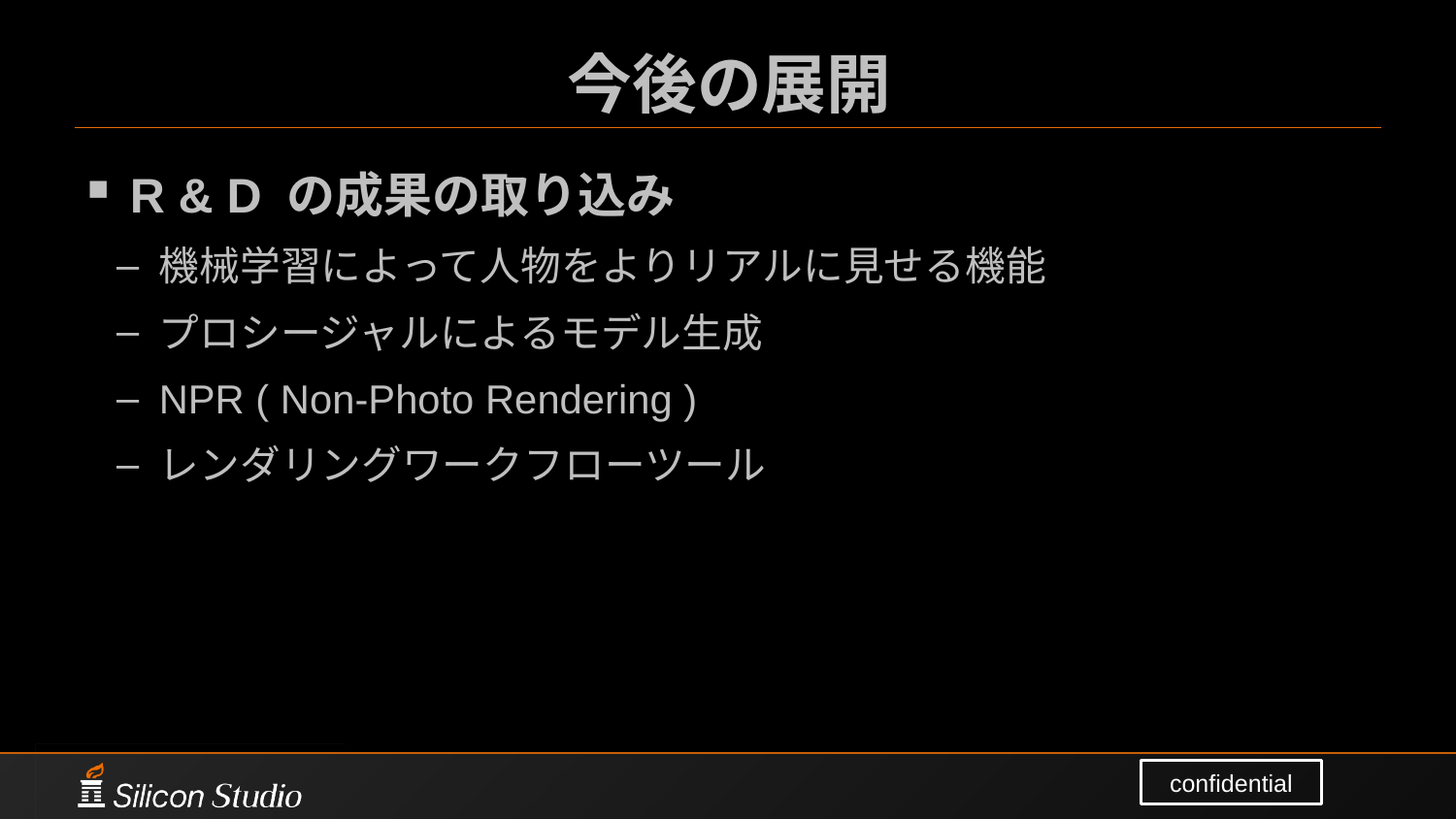

# 今後の展開
R & D の成果の取り込み
機械学習によって人物をよりリアルに見せる機能
プロシージャルによるモデル生成
NPR ( Non-Photo Rendering )
レンダリングワークフローツール